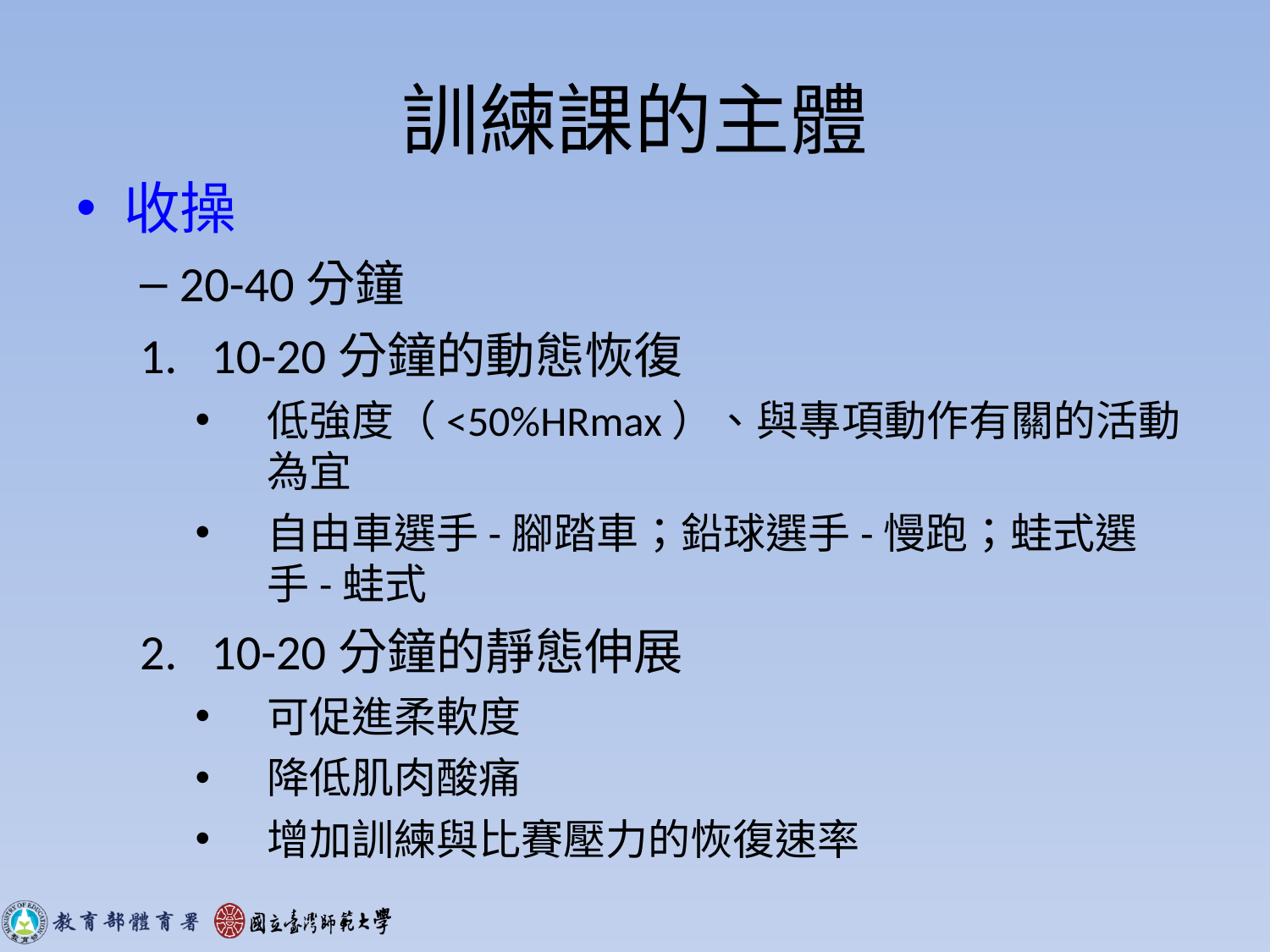

# 訓練課的主體
收操
20-40分鐘
10-20分鐘的動態恢復
低強度（<50%HRmax）、與專項動作有關的活動為宜
自由車選手-腳踏車；鉛球選手-慢跑；蛙式選手-蛙式
10-20分鐘的靜態伸展
可促進柔軟度
降低肌肉酸痛
增加訓練與比賽壓力的恢復速率